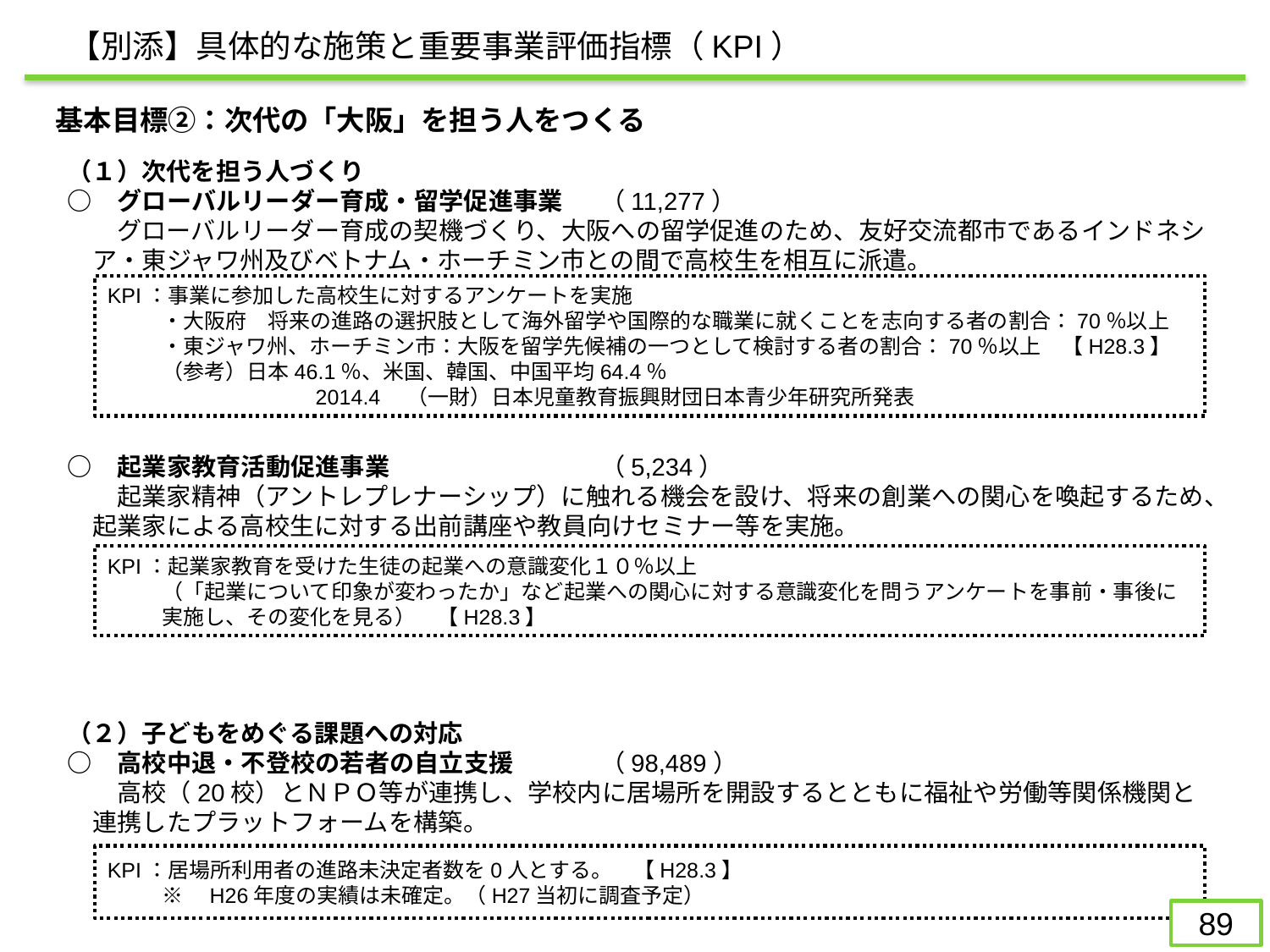

【別添】具体的な施策と重要事業評価指標（KPI）
　基本目標②：次代の「大阪」を担う人をつくる
（１）次代を担う人づくり
○	　グローバルリーダー育成・留学促進事業	（11,277）
　　グローバルリーダー育成の契機づくり、大阪への留学促進のため、友好交流都市であるインドネシア・東ジャワ州及びベトナム・ホーチミン市との間で高校生を相互に派遣。

○	　起業家教育活動促進事業		（5,234）
　　起業家精神（アントレプレナーシップ）に触れる機会を設け、将来の創業への関心を喚起するため、起業家による高校生に対する出前講座や教員向けセミナー等を実施。

（２）子どもをめぐる課題への対応
○	　高校中退・不登校の若者の自立支援	（98,489）
　　高校（20校）とＮＰＯ等が連携し、学校内に居場所を開設するとともに福祉や労働等関係機関と連携したプラットフォームを構築。
KPI：事業に参加した高校生に対するアンケートを実施
・大阪府　将来の進路の選択肢として海外留学や国際的な職業に就くことを志向する者の割合：70％以上
・東ジャワ州、ホーチミン市：大阪を留学先候補の一つとして検討する者の割合：70％以上　【H28.3】
（参考）日本46.1％、米国、韓国、中国平均64.4％
	　2014.4　（一財）日本児童教育振興財団日本青少年研究所発表
KPI：起業家教育を受けた生徒の起業への意識変化１０％以上
（「起業について印象が変わったか」など起業への関心に対する意識変化を問うアンケートを事前・事後に実施し、その変化を見る）　【H28.3】
KPI：居場所利用者の進路未決定者数を0人とする。　【H28.3】
※　H26年度の実績は未確定。（H27当初に調査予定）
89